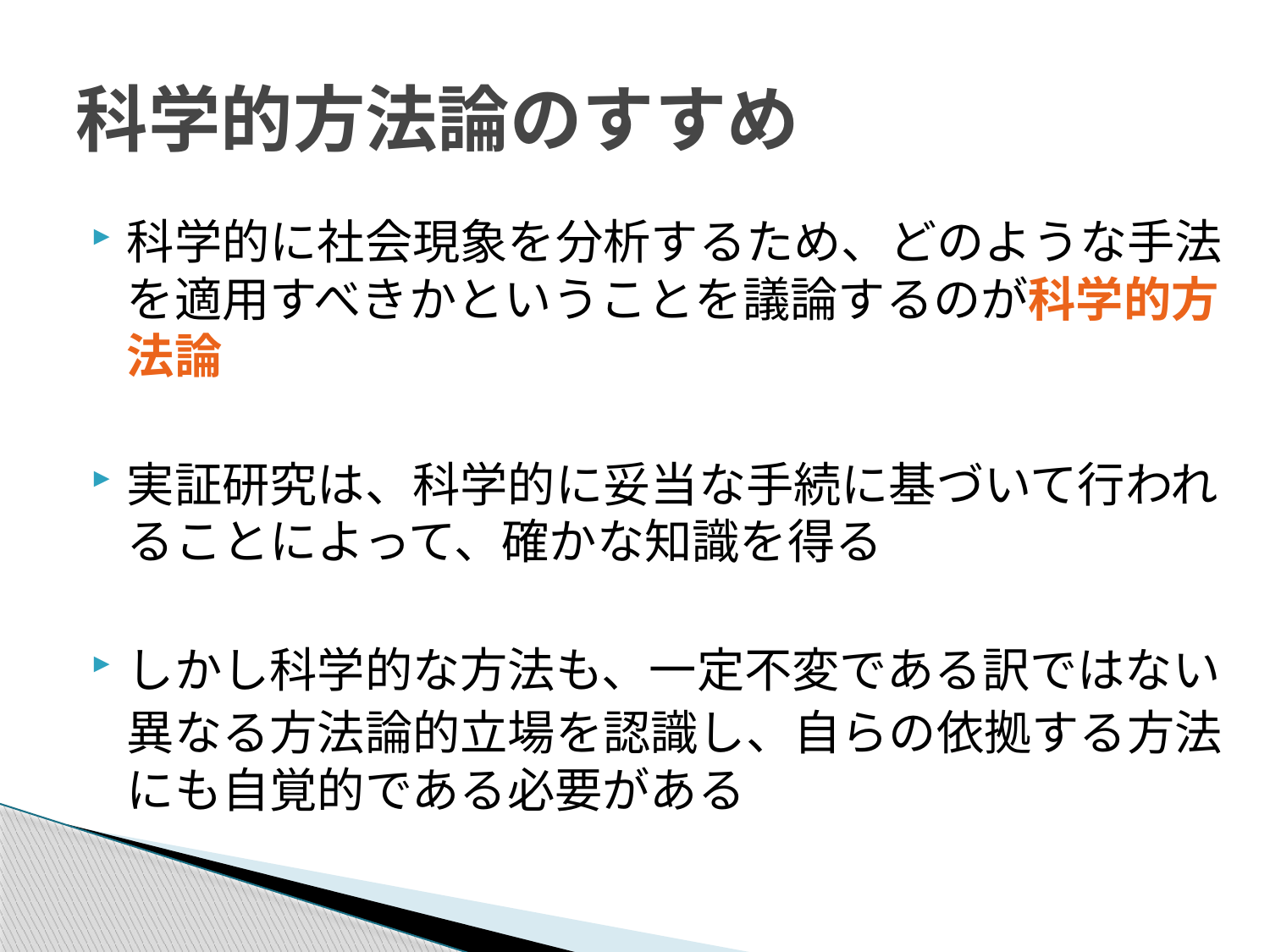

# 科学的方法論のすすめ
科学的に社会現象を分析するため、どのような手法を適用すべきかということを議論するのが科学的方法論

実証研究は、科学的に妥当な手続に基づいて行われることによって、確かな知識を得る

しかし科学的な方法も、一定不変である訳ではない
異なる方法論的立場を認識し、自らの依拠する方法にも自覚的である必要がある